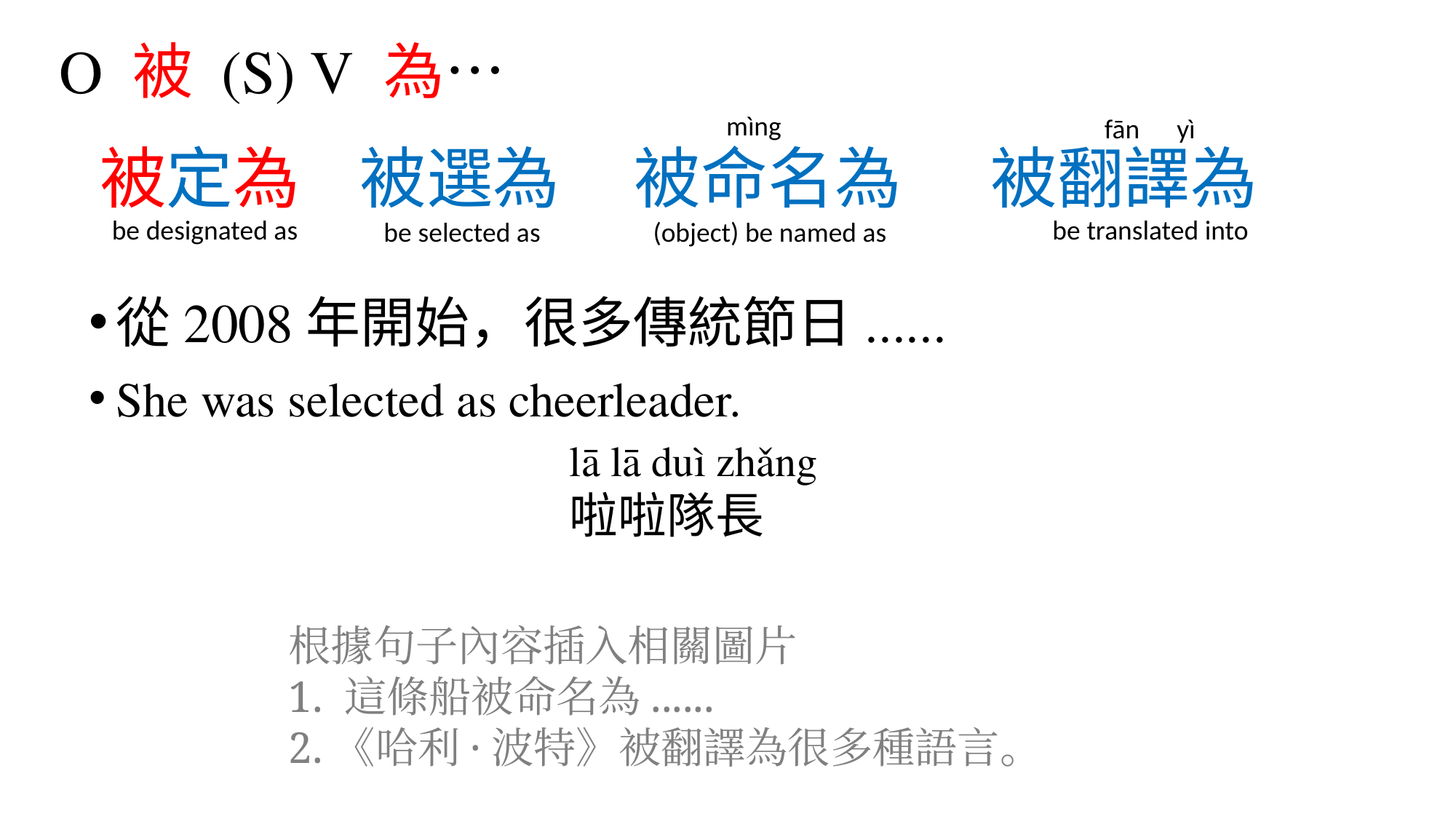

O 被 (S) V 為…
mìng
fān      yì
# 被定為    被選為     被命名為      被翻譯為
be translated into
be designated as
be selected as
(object) be named as
從2008年開始，很多傳統節日......
She was selected as cheerleader.

lā lā duì zhǎng
啦啦隊長
根據句子內容插入相關圖片
1. 這條船被命名為......
2.《哈利·波特》被翻譯為很多種語言。